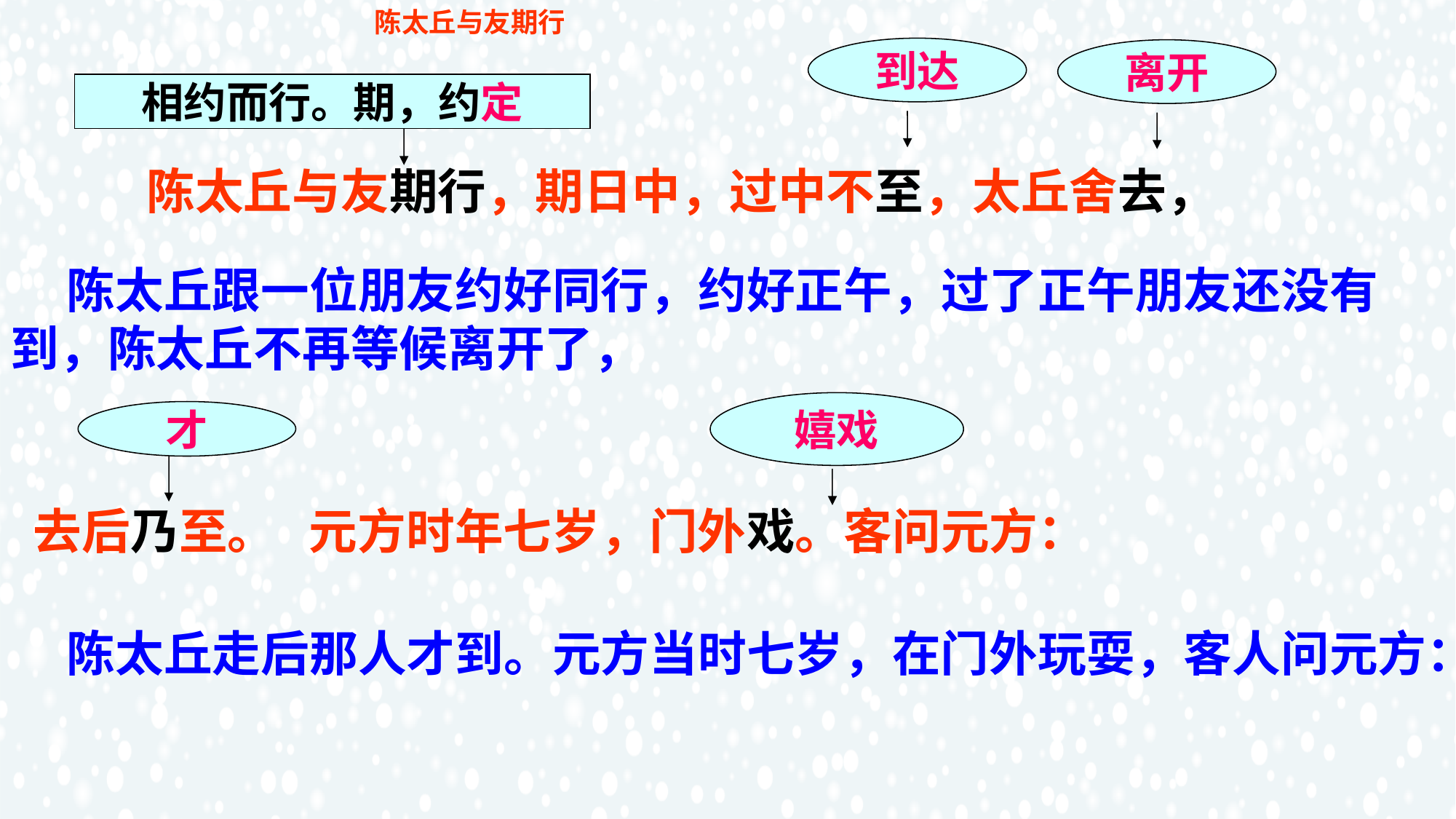

陈太丘与友期行
到达

离开

相约而行。期，约定

陈太丘与友期行，期日中，过中不至，太丘舍去，
    陈太丘跟一位朋友约好同行，约好正午，过了正午朋友还没有到，陈太丘不再等候离开了，
嬉戏
才

 去后乃至。   元方时年七岁，门外戏。客问元方：
    陈太丘走后那人才到。元方当时七岁，在门外玩耍，客人问元方：